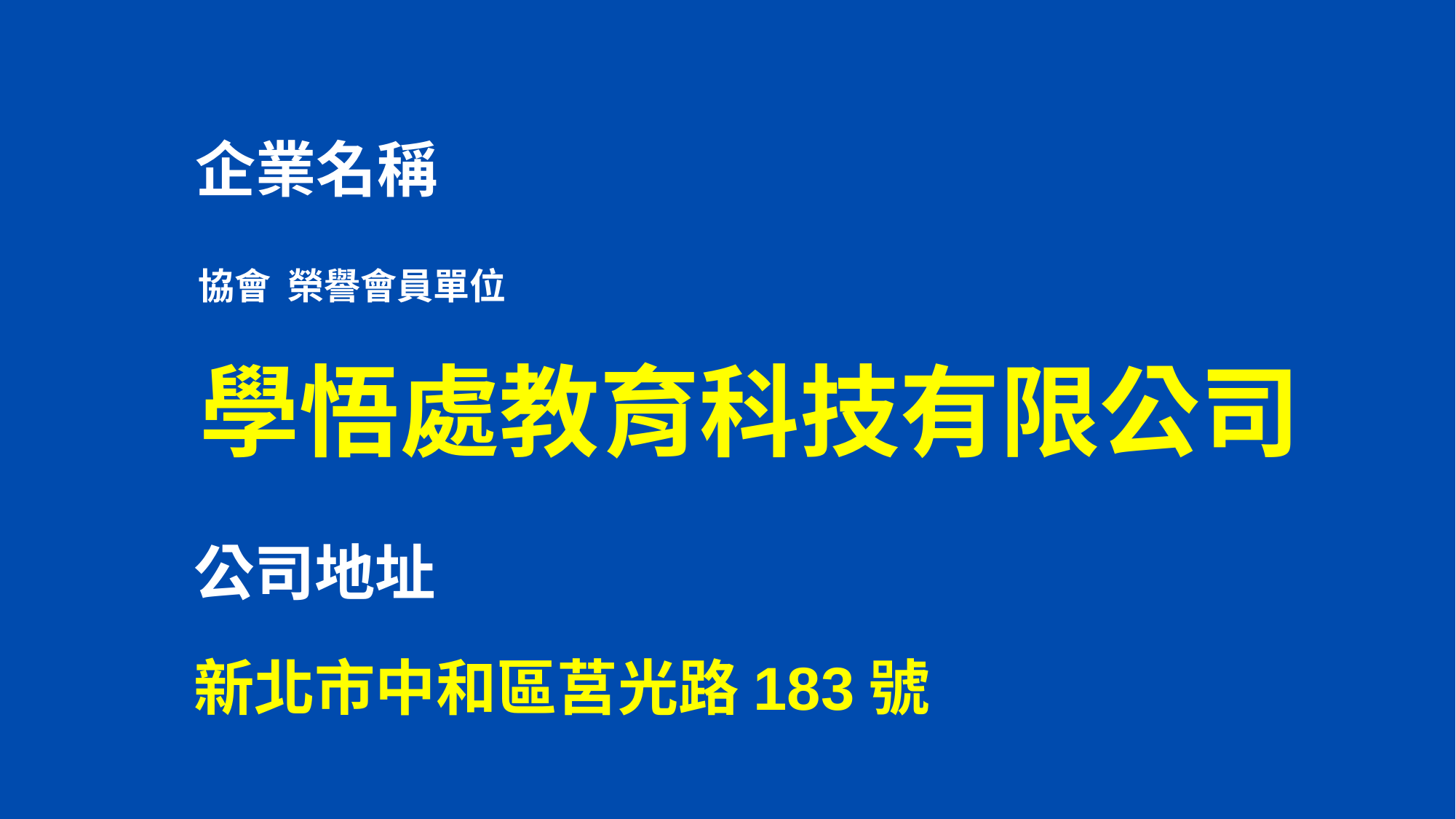

企業名稱
協會  榮譽會員單位
學悟處教育科技有限公司
公司地址
新北市中和區莒光路183號